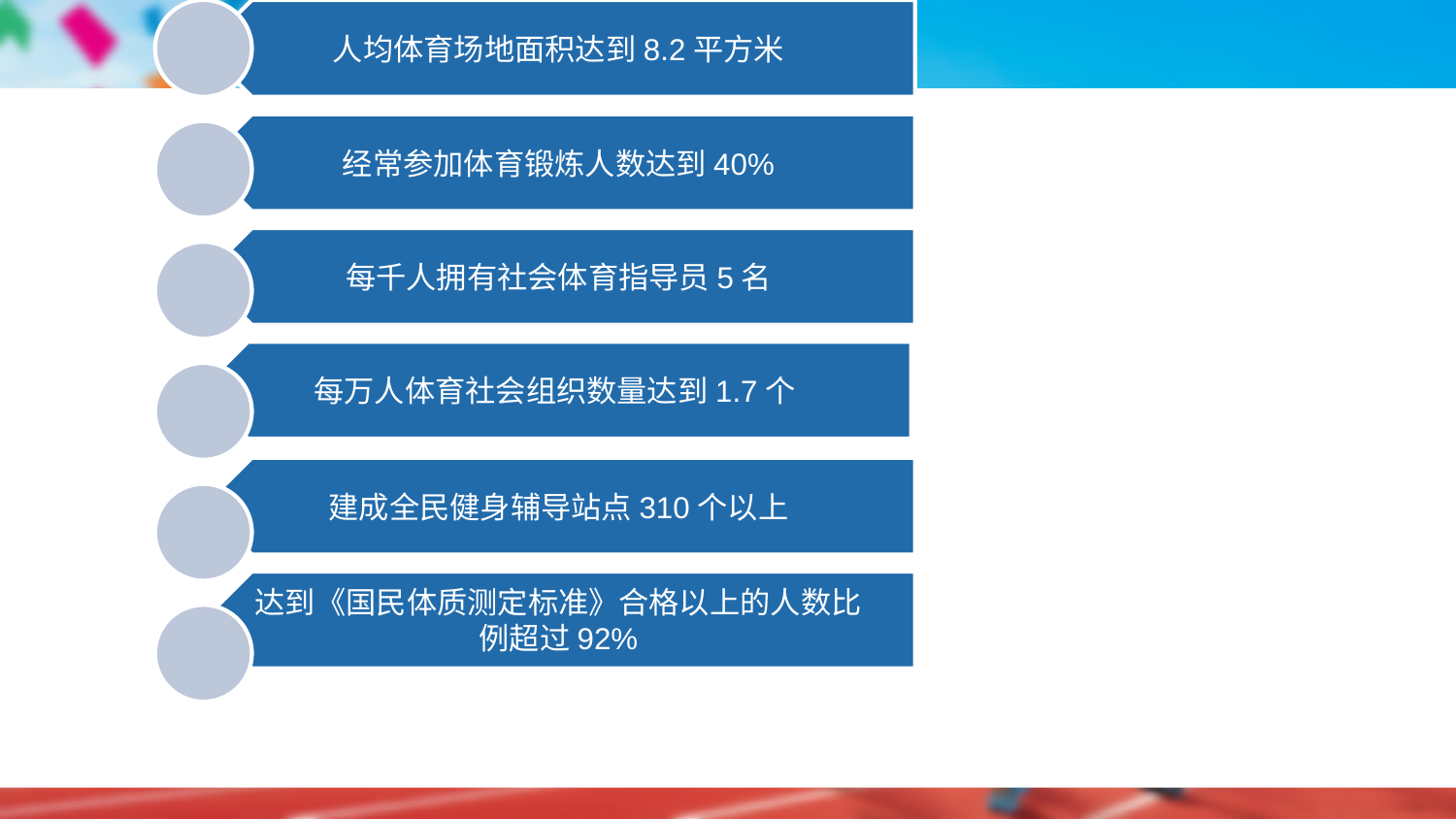

人均体育场地面积达到8.2平方米
经常参加体育锻炼人数达到40%
每千人拥有社会体育指导员5名
每万人体育社会组织数量达到1.7个
建成全民健身辅导站点310个以上
达到《国民体质测定标准》合格以上的人数比例超过92%